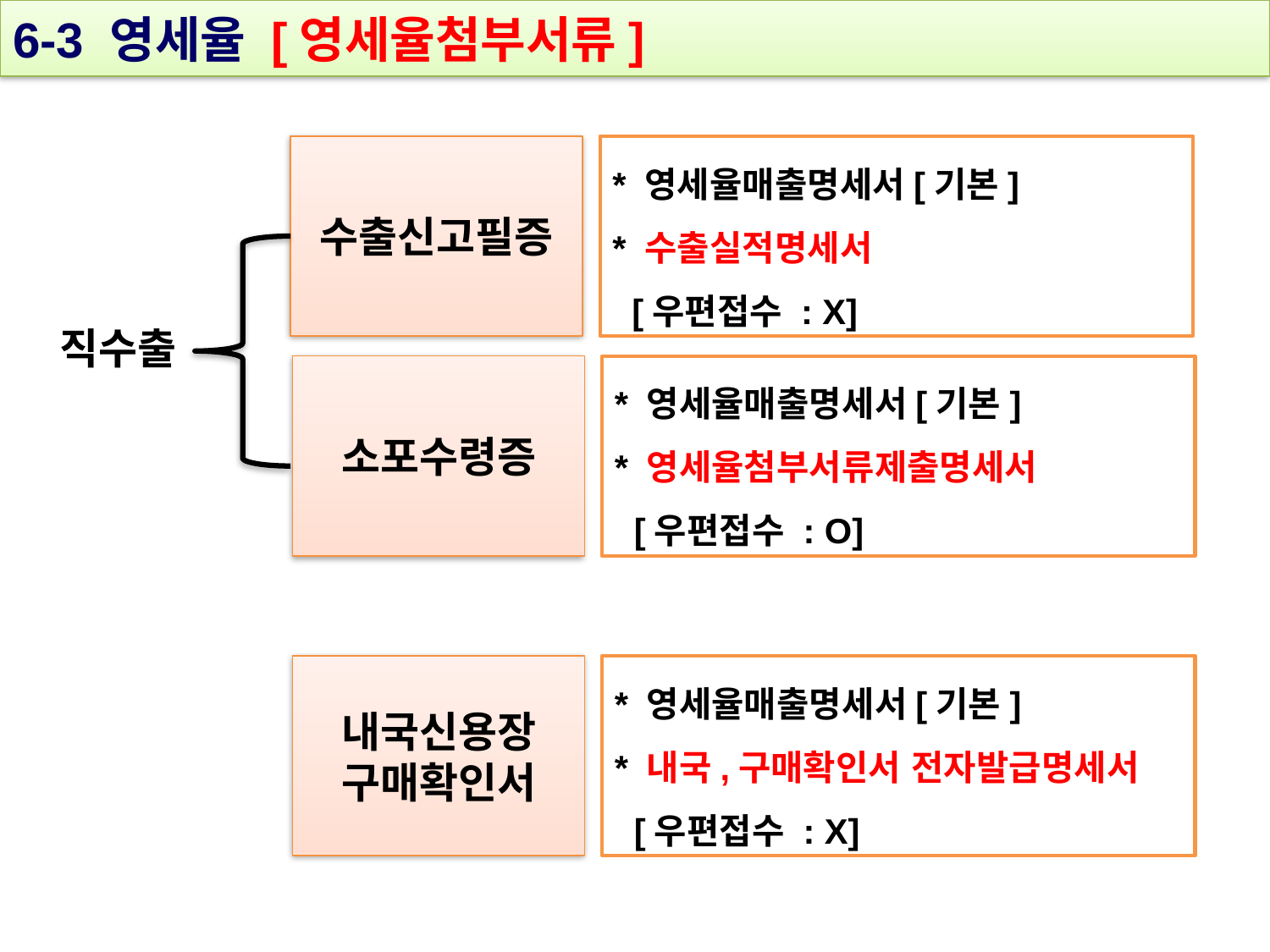

6-3 영세율 [영세율첨부서류]
* 영세율매출명세서[기본]
* 수출실적명세서
  [우편접수 : X]
수출신고필증

직수출
* 영세율매출명세서[기본]
* 영세율첨부서류제출명세서
  [우편접수 : O]
소포수령증
* 영세율매출명세서[기본]
* 내국,구매확인서 전자발급명세서
  [우편접수 : X]
내국신용장
구매확인서